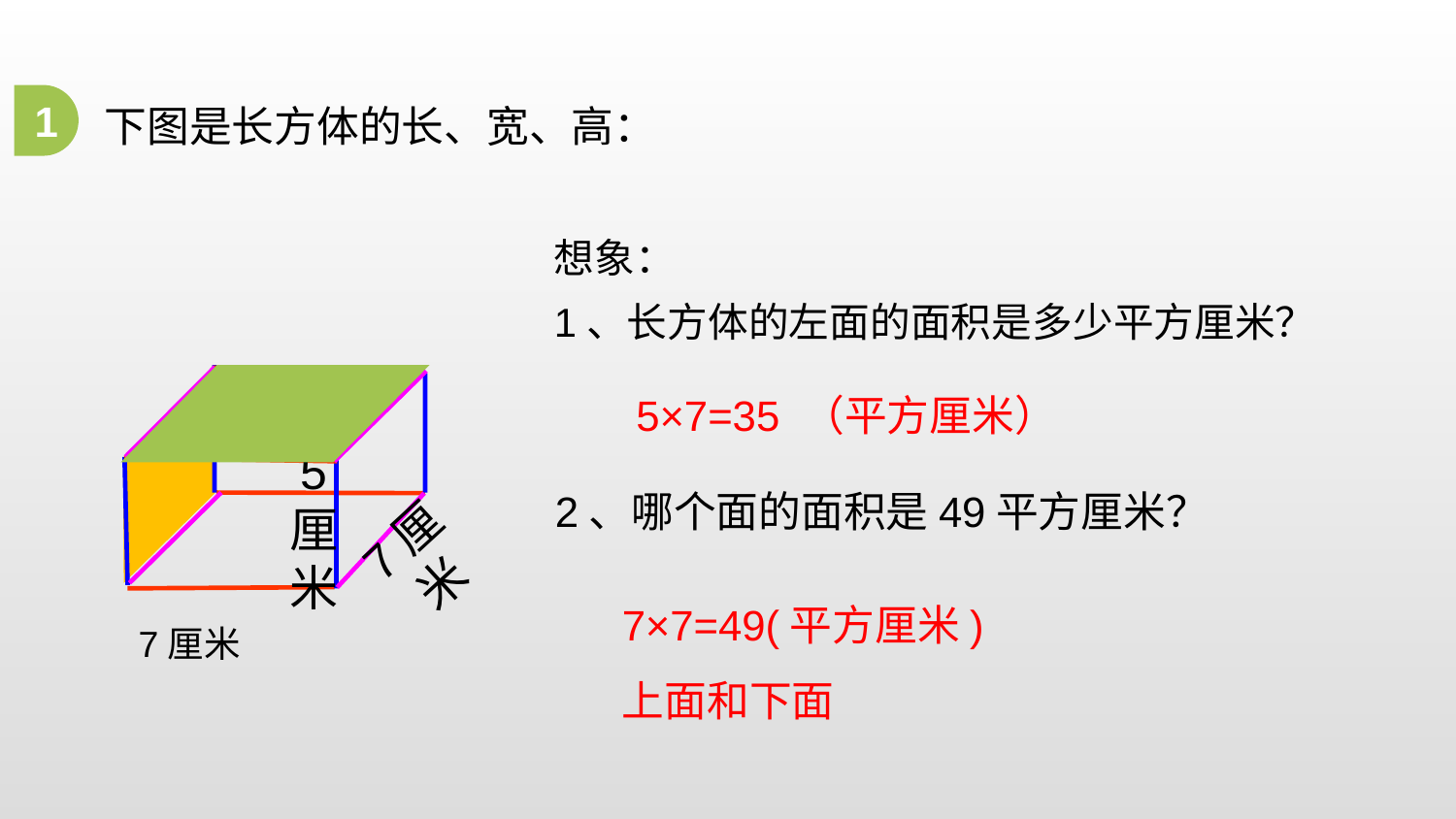

1
下图是长方体的长、宽、高：
想象：
1、长方体的左面的面积是多少平方厘米？

5×7=35 （平方厘米）

2、哪个面的面积是49平方厘米？

5
厘
米
7厘米
7×7=49(平方厘米)
上面和下面

7厘米